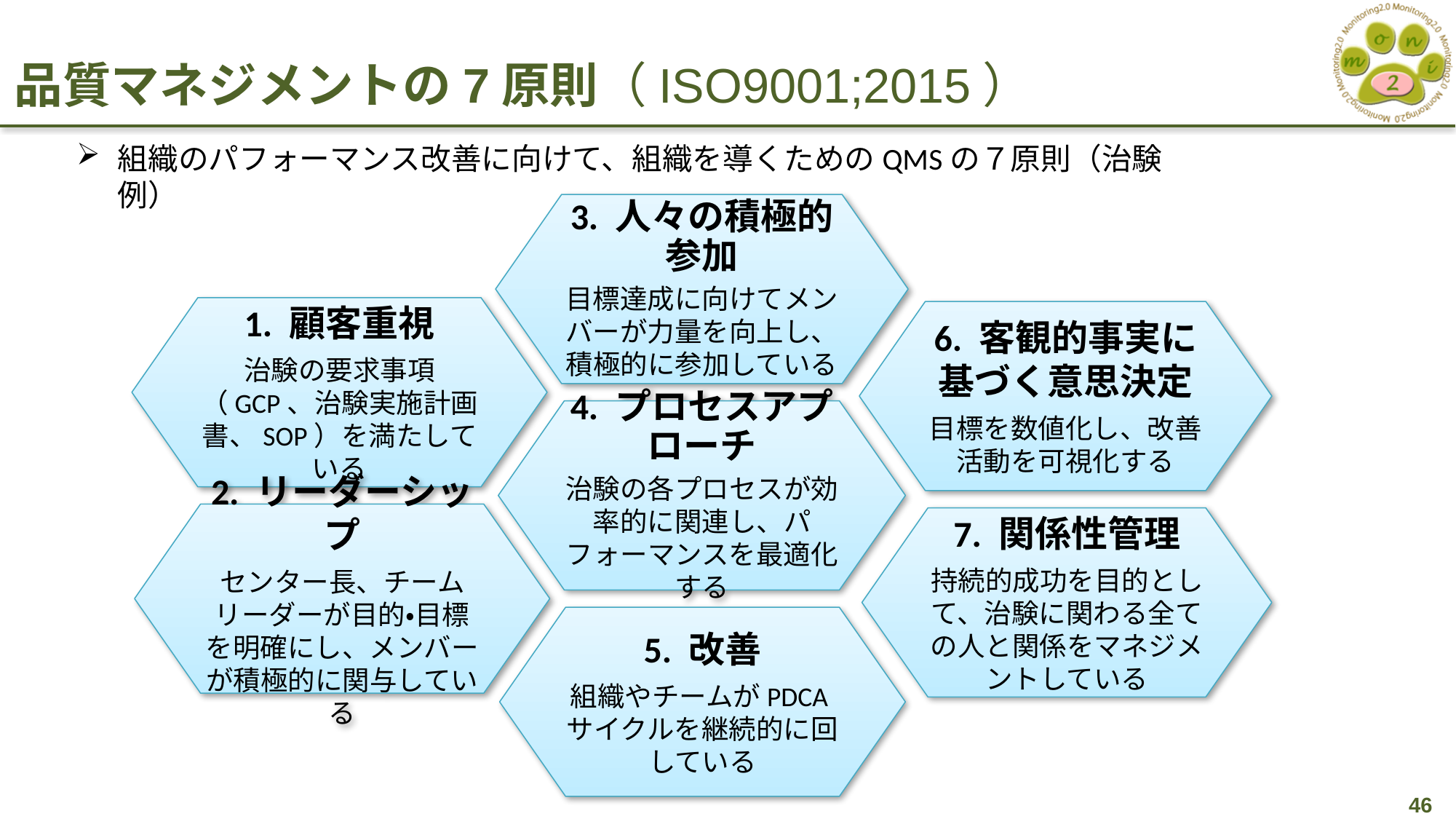

品質マネジメントの7原則（ISO9001;2015）
組織のパフォーマンス改善に向けて、組織を導くためのQMSの７原則（治験例）
3. 人々の積極的参加
目標達成に向けてメンバーが力量を向上し、積極的に参加している
1. 顧客重視
治験の要求事項（GCP、治験実施計画書、SOP）を満たしている
6. 客観的事実に基づく意思決定
目標を数値化し、改善活動を可視化する
4. プロセスアプローチ
治験の各プロセスが効率的に関連し、パフォーマンスを最適化する
2. リーダーシップ
センター長、チームリーダーが目的・目標を明確にし、メンバーが積極的に関与している
7. 関係性管理
持続的成功を目的として、治験に関わる全ての人と関係をマネジメントしている
5. 改善
組織やチームがPDCAサイクルを継続的に回している